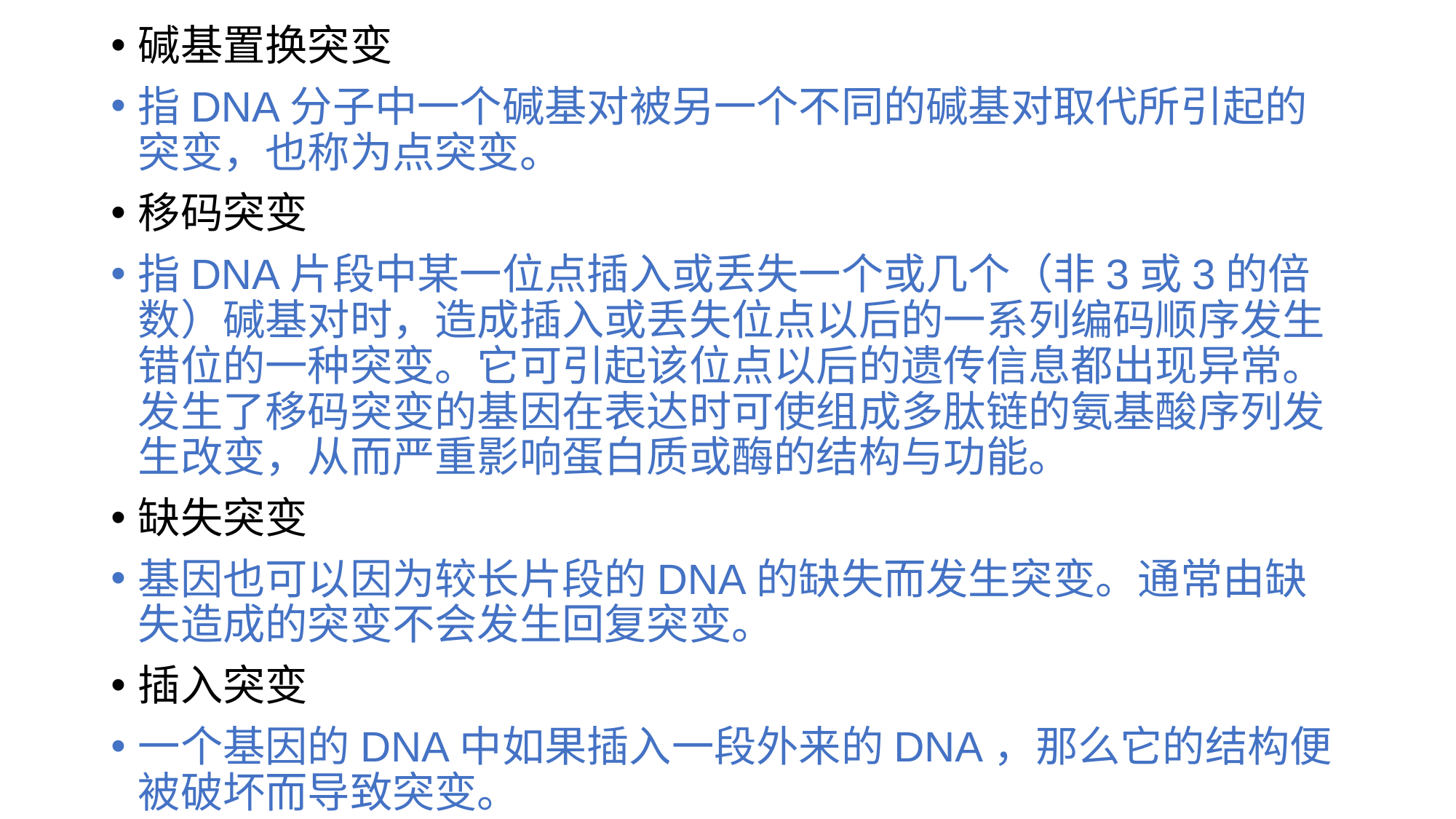

碱基置换突变
指DNA分子中一个碱基对被另一个不同的碱基对取代所引起的突变，也称为点突变。
移码突变
指DNA片段中某一位点插入或丢失一个或几个（非3或3的倍数）碱基对时，造成插入或丢失位点以后的一系列编码顺序发生错位的一种突变。它可引起该位点以后的遗传信息都出现异常。发生了移码突变的基因在表达时可使组成多肽链的氨基酸序列发生改变，从而严重影响蛋白质或酶的结构与功能。
缺失突变
基因也可以因为较长片段的DNA的缺失而发生突变。通常由缺失造成的突变不会发生回复突变。
插入突变
一个基因的DNA中如果插入一段外来的DNA，那么它的结构便被破坏而导致突变。